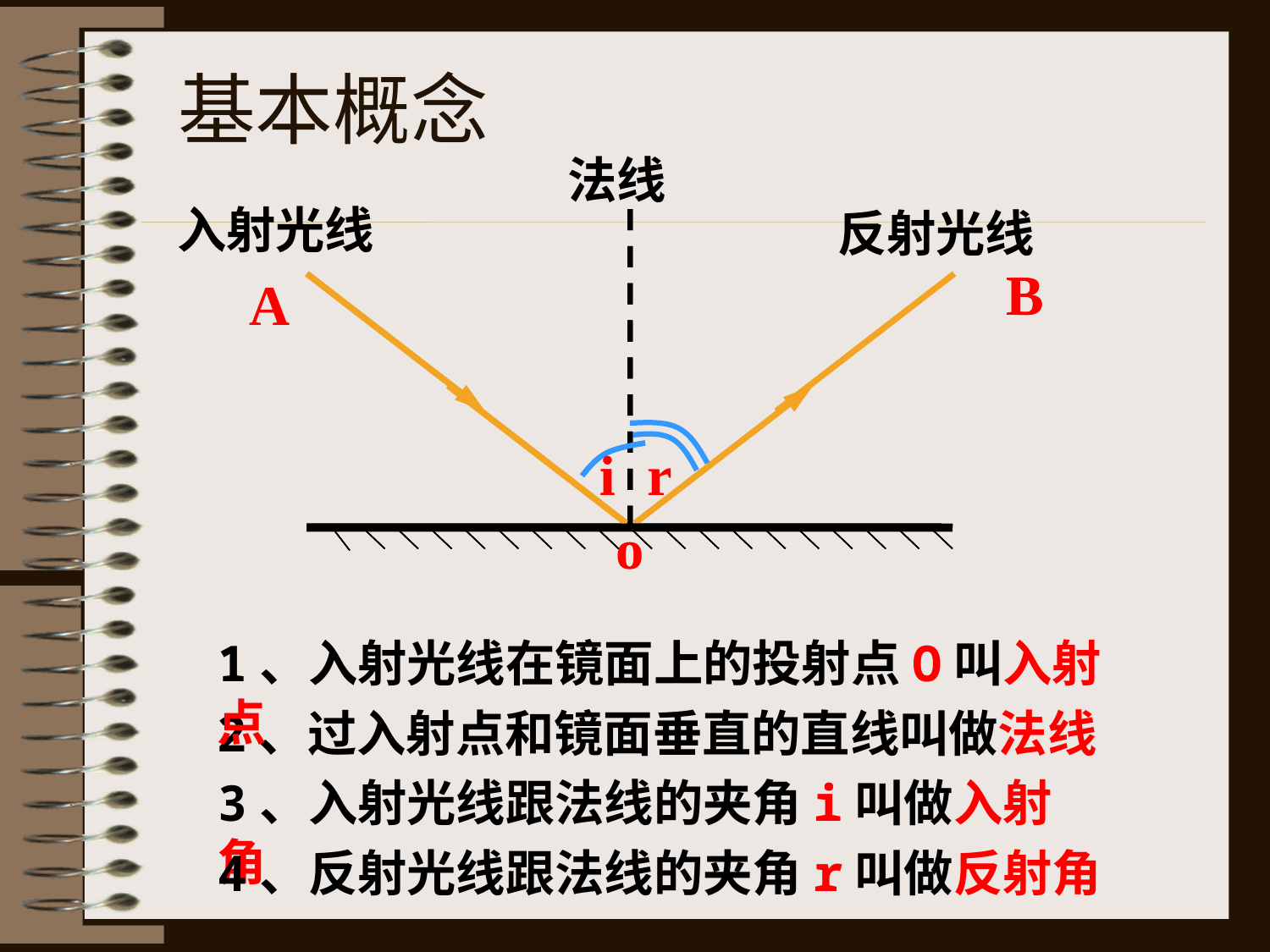

基本概念
法线
入射光线
反射光线

B
B
A

r
i

i

o

1、入射光线在镜面上的投射点O叫入射点
2、过入射点和镜面垂直的直线叫做法线
3、入射光线跟法线的夹角i叫做入射角
4、反射光线跟法线的夹角r叫做反射角